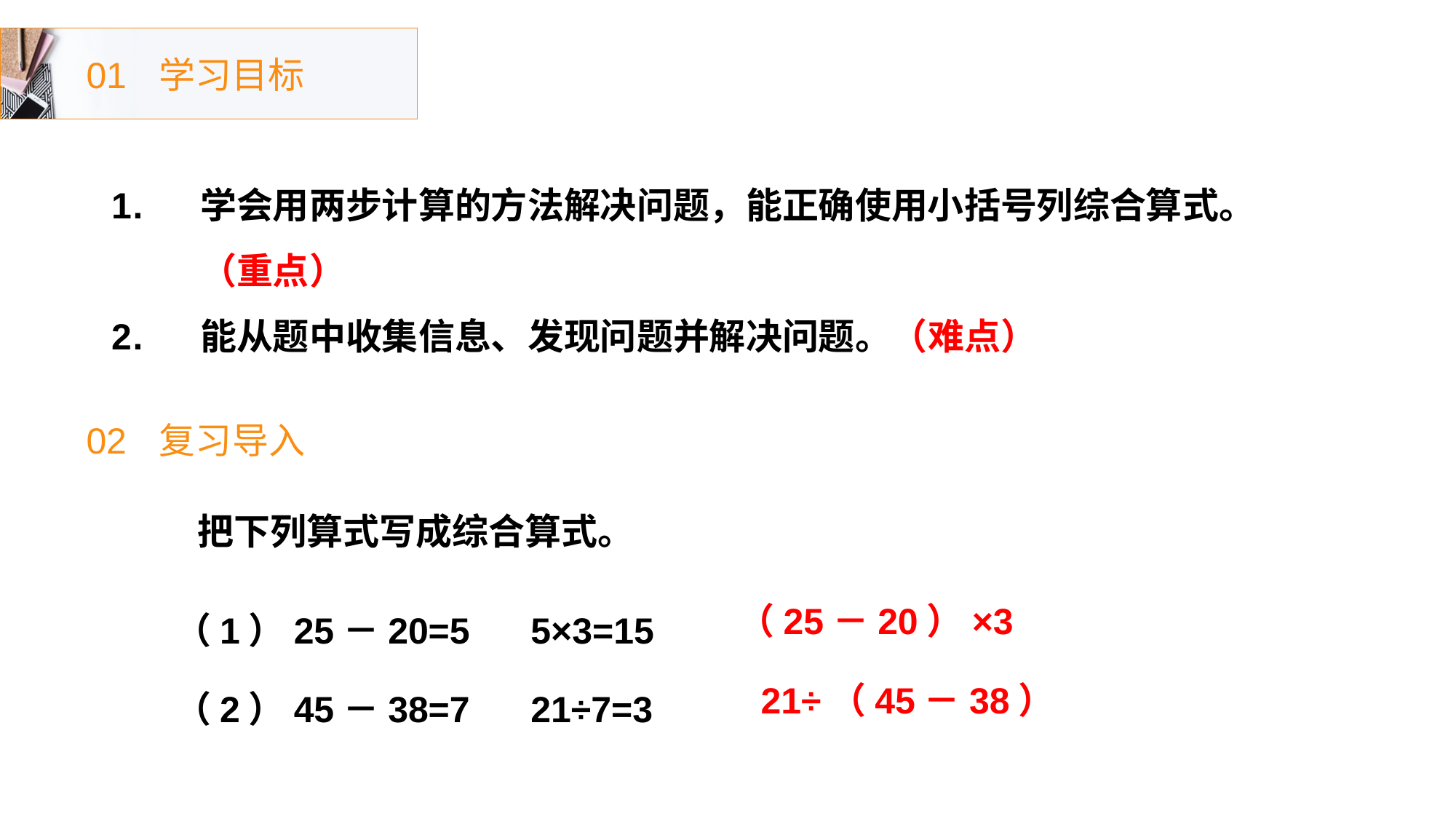

01
学习目标
学会用两步计算的方法解决问题，能正确使用小括号列综合算式。（重点）
能从题中收集信息、发现问题并解决问题。（难点）
02
复习导入
把下列算式写成综合算式。
（1）25－20=5      5×3=15
（2）45－38=7      21÷7=3
（25－20）×3
21÷（45－38）